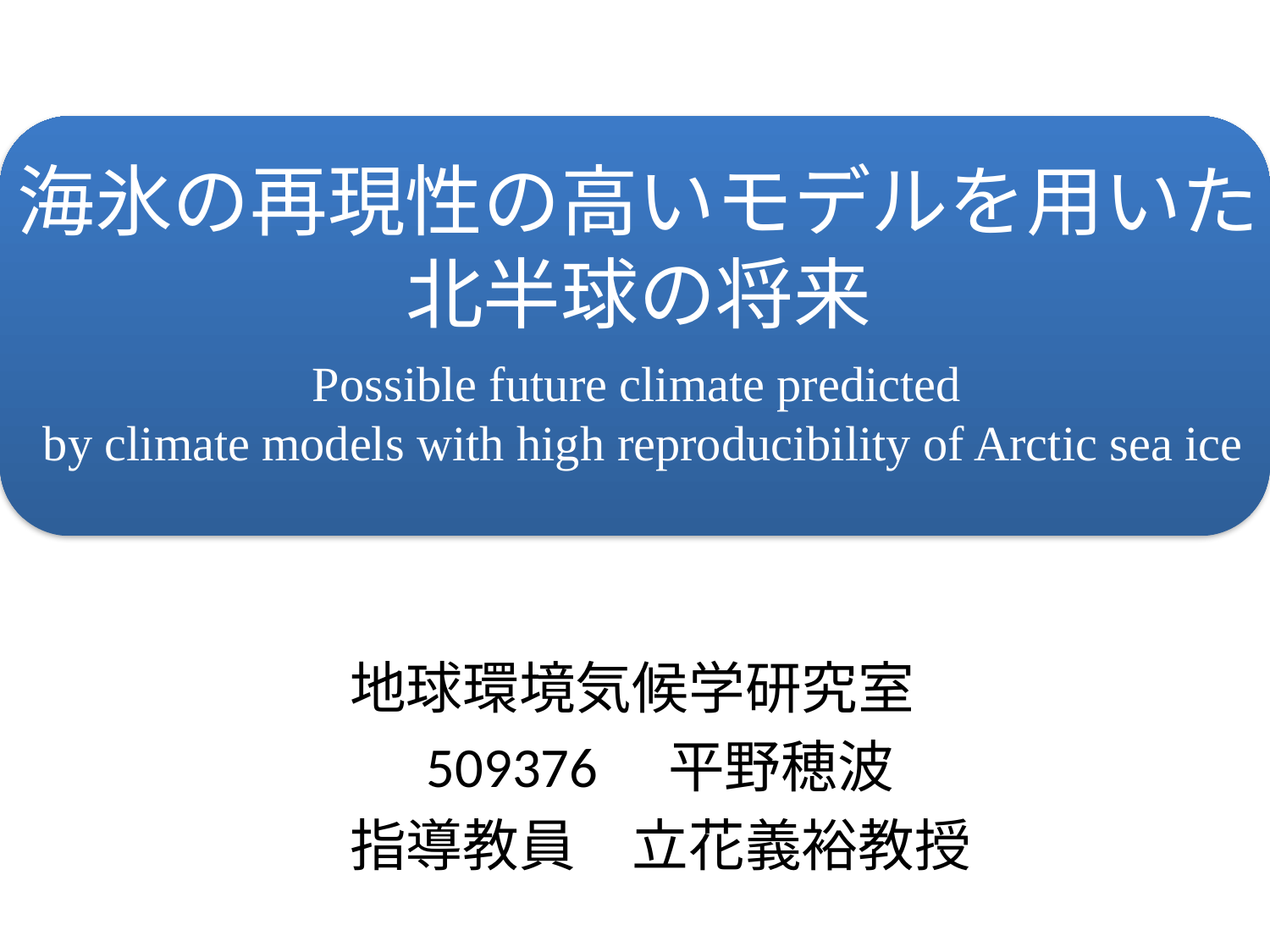

海氷の再現性の高いモデルを用いた
北半球の将来
Possible future climate predicted
by climate models with high reproducibility of Arctic sea ice

地球環境気候学研究室
509376　平野穂波
指導教員　立花義裕教授